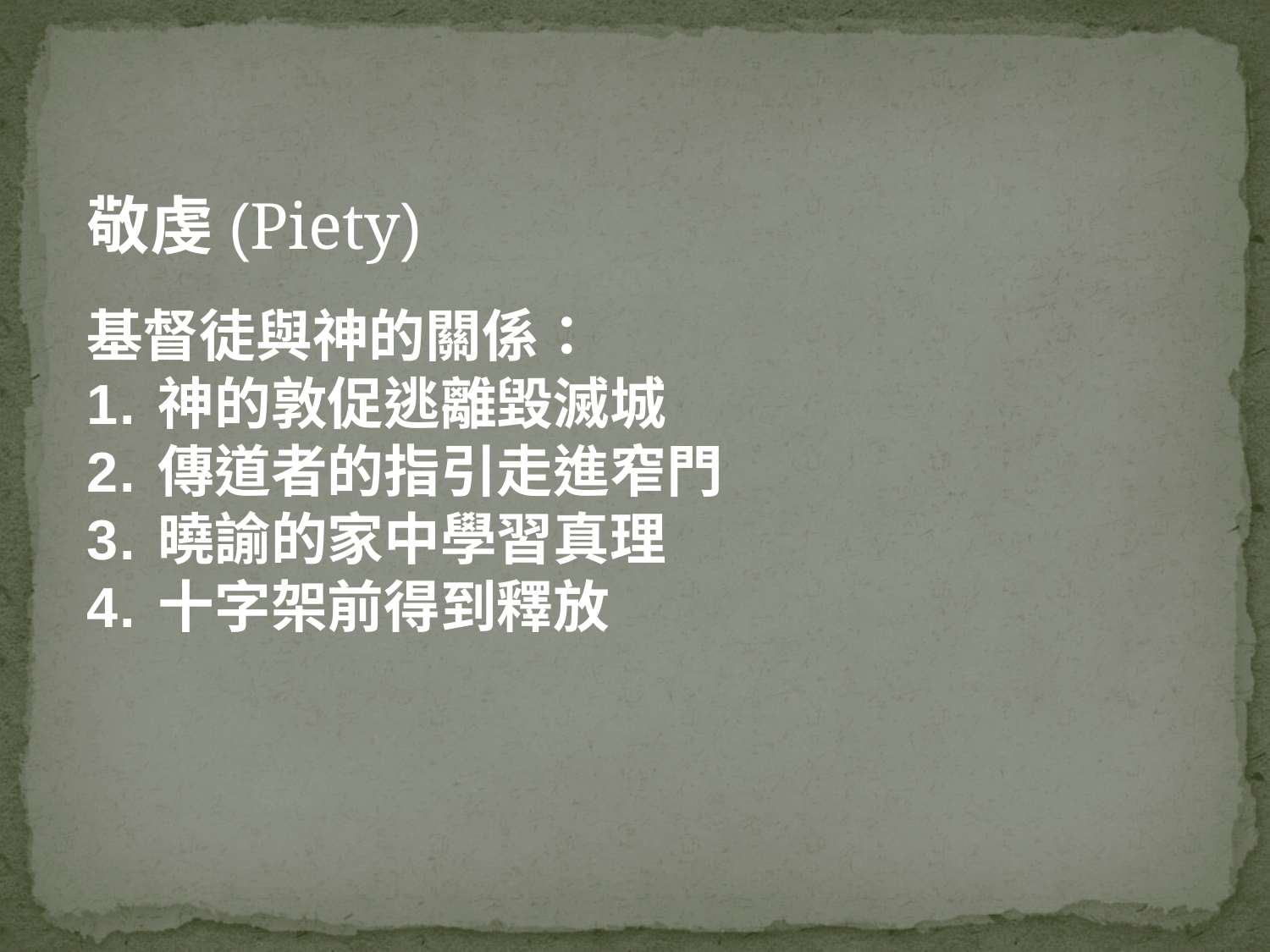

敬虔(Piety)

基督徒與神的關係：
神的敦促逃離毀滅城
傳道者的指引走進窄門
曉諭的家中學習真理
十字架前得到釋放